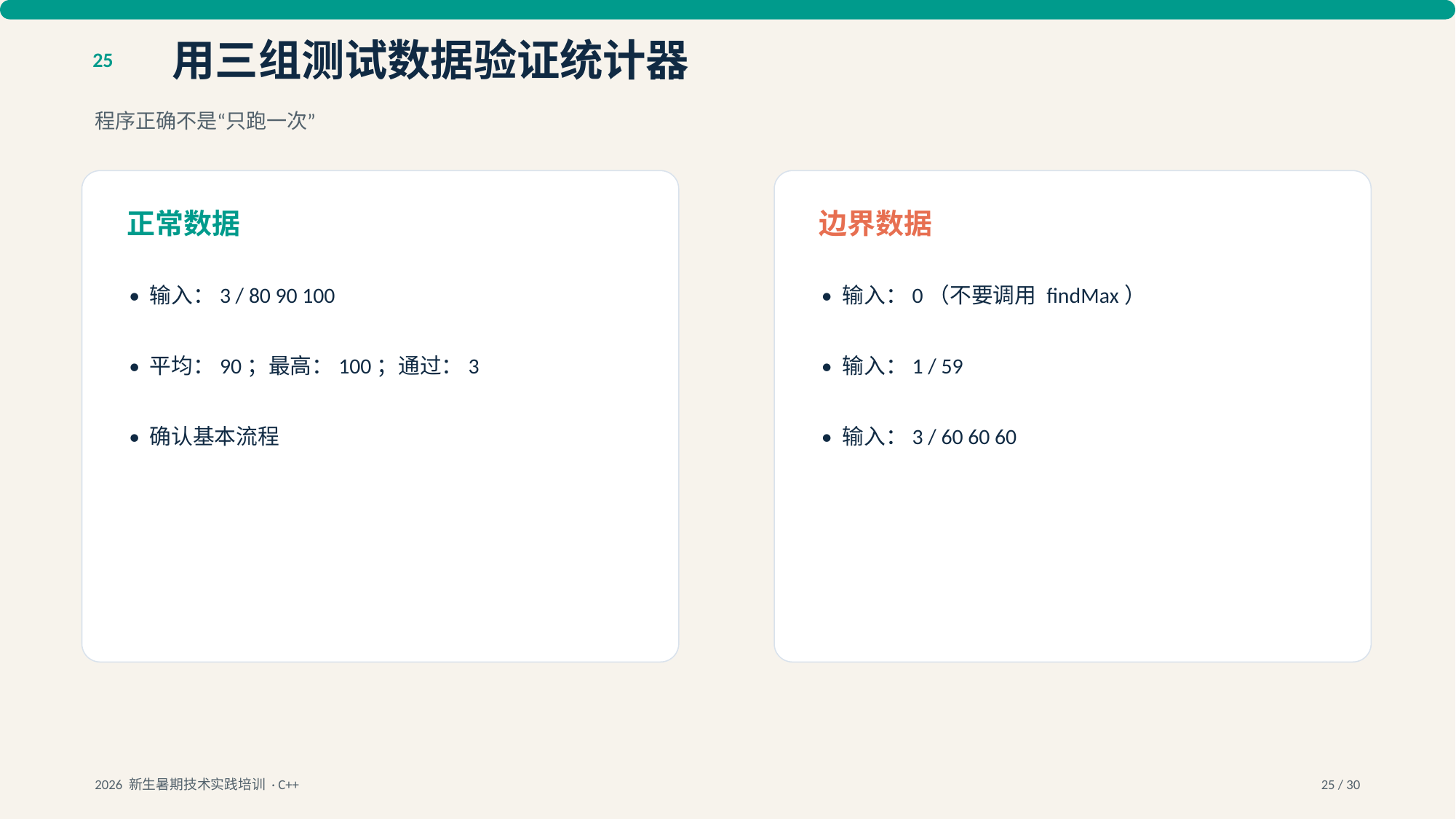

用三组测试数据验证统计器
25
程序正确不是“只跑一次”

正常数据
边界数据
• 输入：3 / 80 90 100
• 输入：0（不要调用 findMax）
• 平均：90；最高：100；通过：3
• 输入：1 / 59
• 确认基本流程
• 输入：3 / 60 60 60
2026 新生暑期技术实践培训 · C++
25 / 30